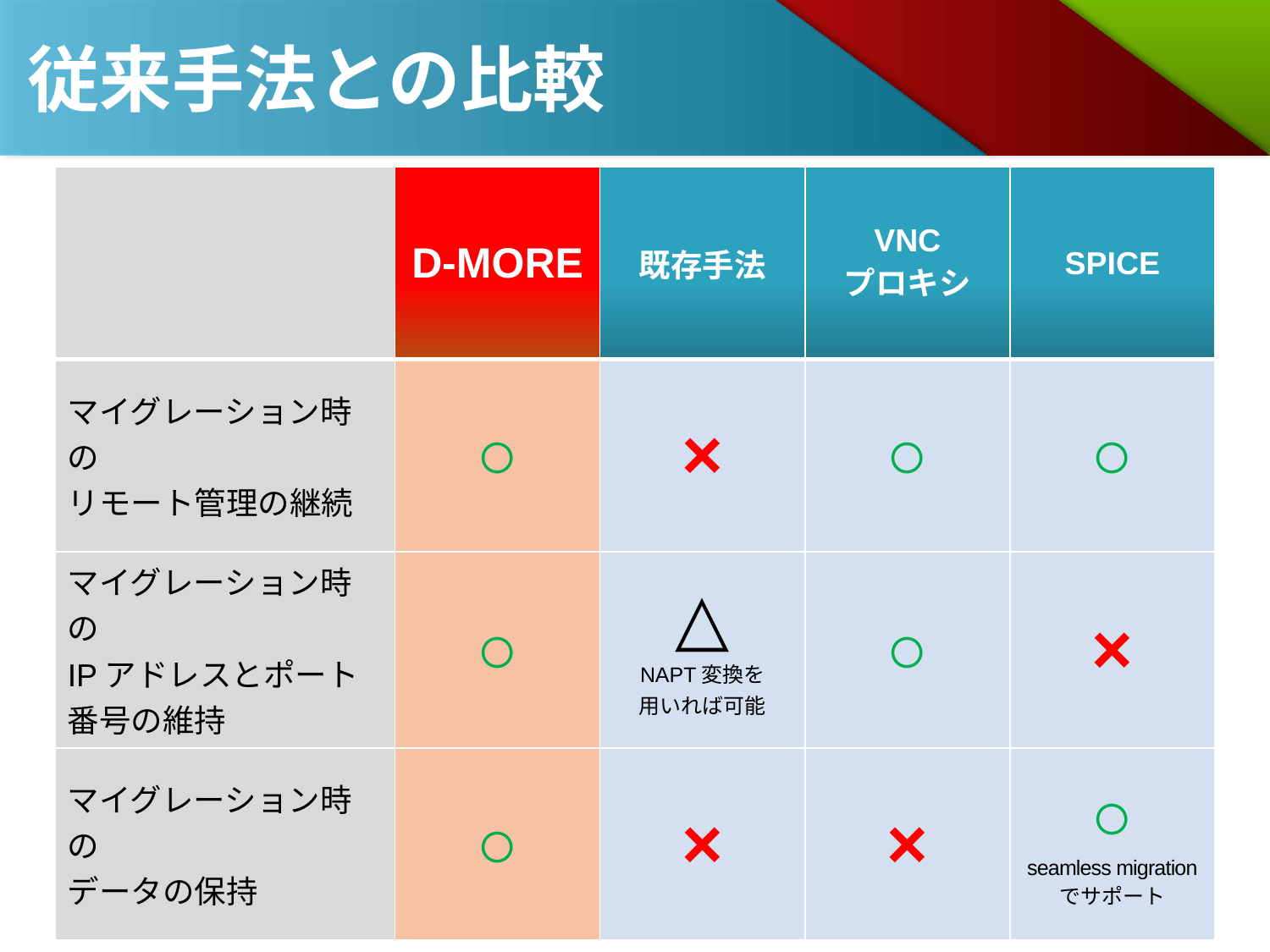

# 従来手法との比較
|  | D-MORE | 既存手法 | VNC プロキシ | SPICE |
| --- | --- | --- | --- | --- |
| マイグレーション時の リモート管理の継続 | ○ | × | ○ | ○ |
| マイグレーション時の IPアドレスとポート番号の維持 | ○ | △ NAPT変換を 用いれば可能 | ○ | × |
| マイグレーション時の データの保持 | ○ | × | × | ○ seamless migration でサポート |